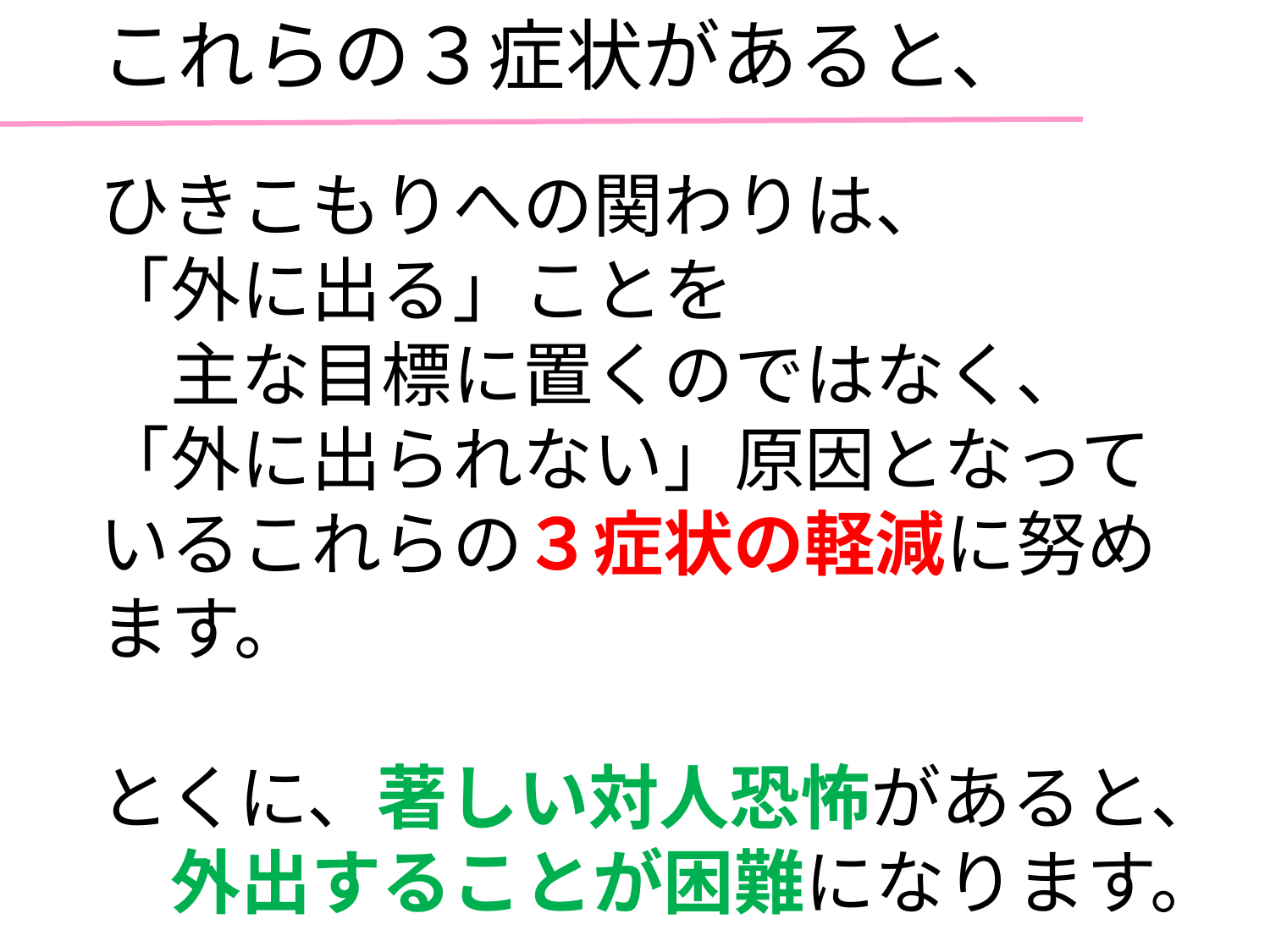

# これらの３症状があると、
ひきこもりへの関わりは、
「外に出る」ことを
　主な目標に置くのではなく、
「外に出られない」原因となっているこれらの３症状の軽減に努めます。

とくに、著しい対人恐怖があると、
　外出することが困難になります。